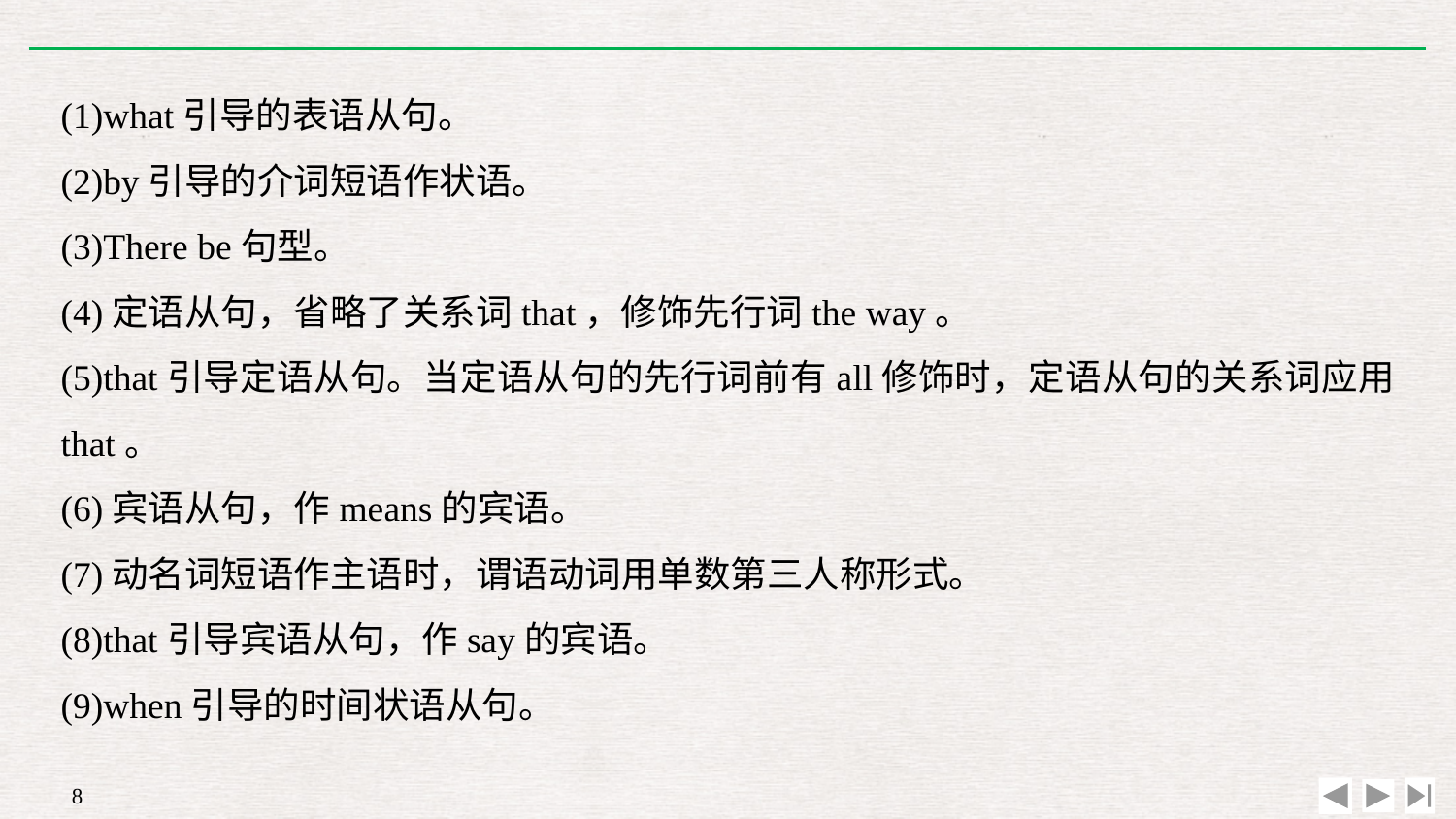

(1)what引导的表语从句。
(2)by引导的介词短语作状语。
(3)There be句型。
(4)定语从句，省略了关系词that，修饰先行词the way。
(5)that引导定语从句。当定语从句的先行词前有all修饰时，定语从句的关系词应用that。
(6)宾语从句，作means的宾语。
(7)动名词短语作主语时，谓语动词用单数第三人称形式。
(8)that引导宾语从句，作say的宾语。
(9)when引导的时间状语从句。